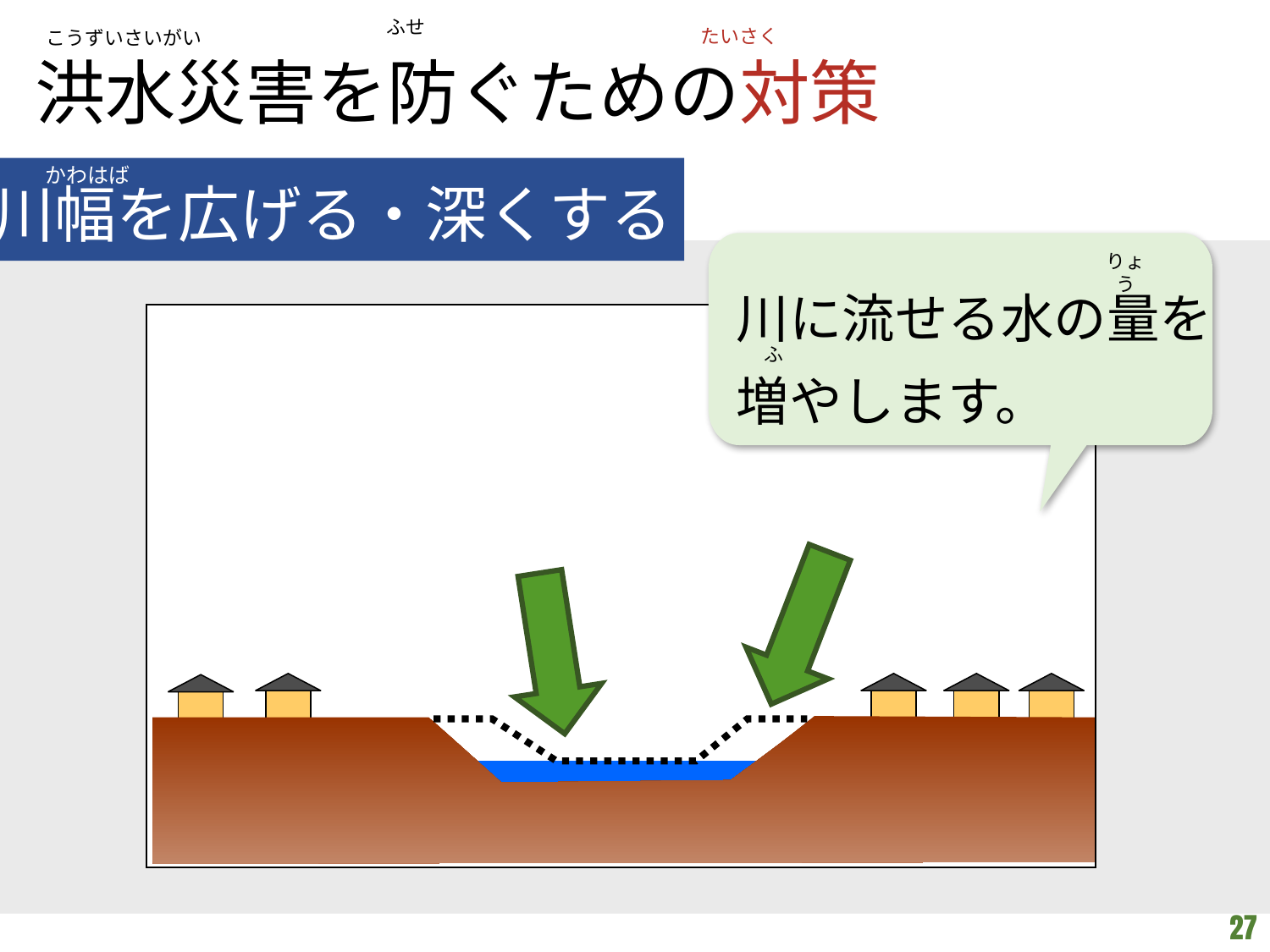

たいさく
こうずいさいがい
ふせ
洪水災害を防ぐための対策
かわはば

川幅を広げる・深くする

川に流せる水の量を
増やします。
ふ
りょう

27